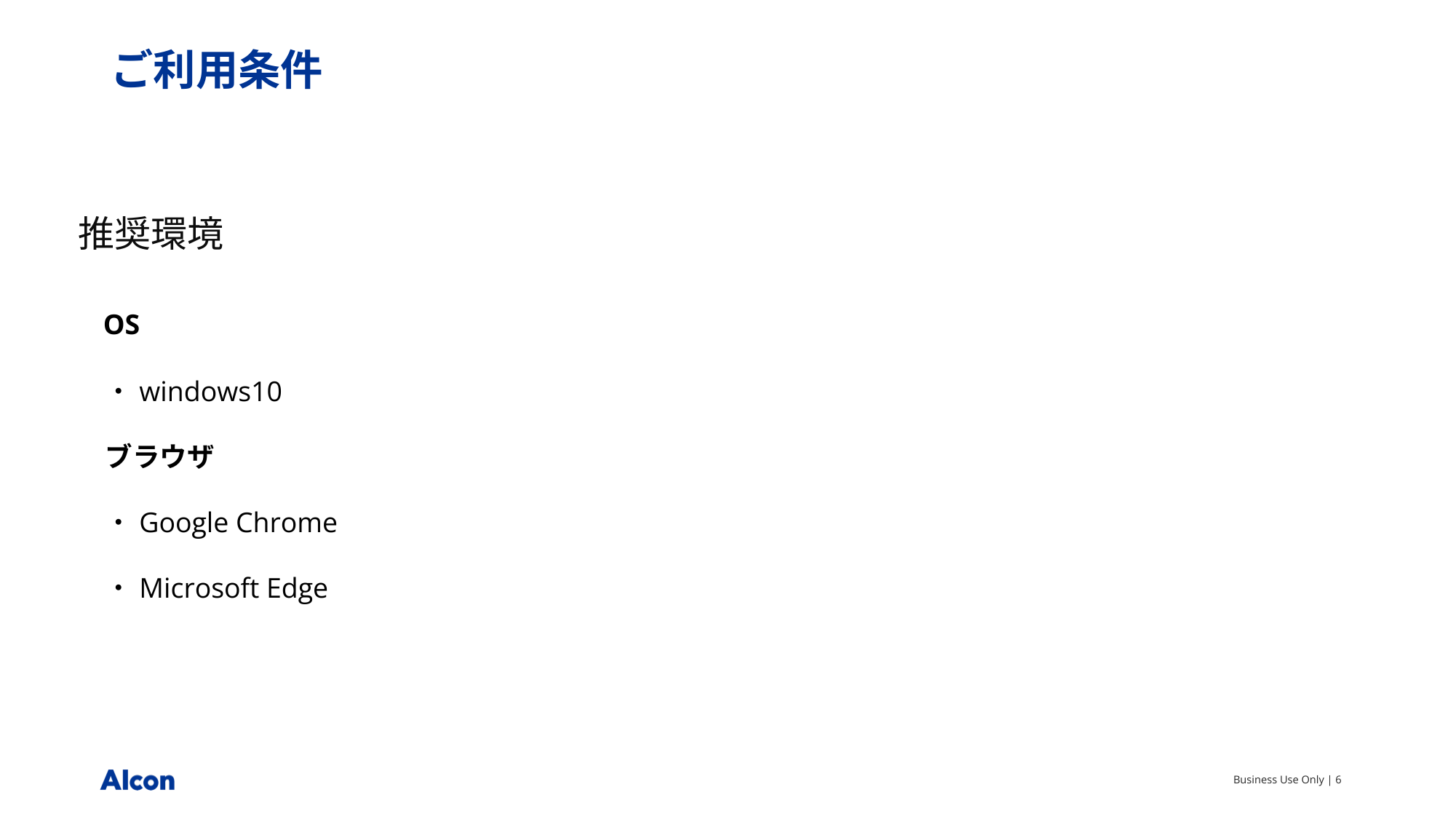

# ご利用条件

推奨環境
  OS
　・windows10
　ブラウザ
　・Google Chrome
　・Microsoft Edge